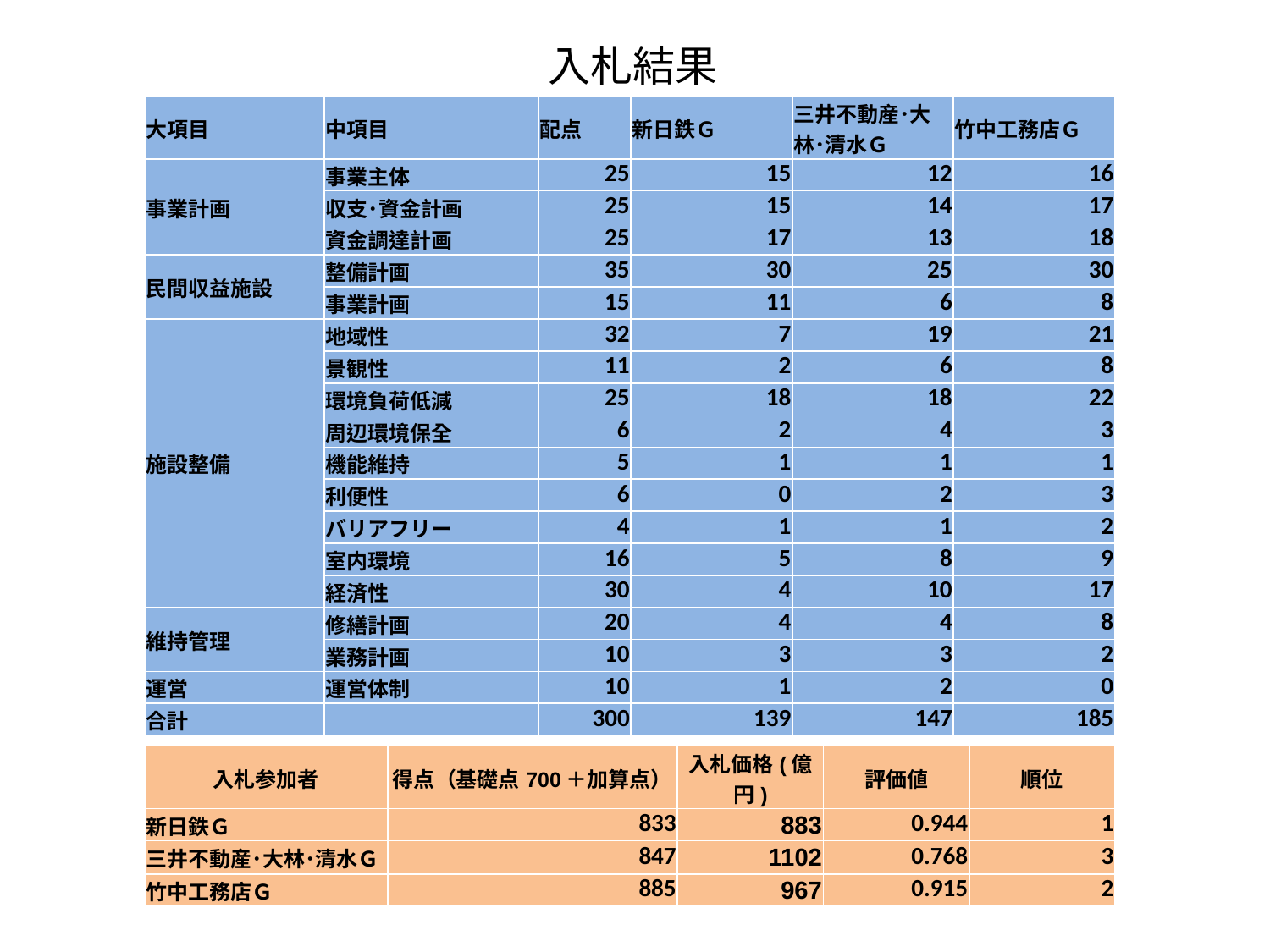

入札結果
| 大項目 | 中項目 | 配点 | 新日鉄Ｇ | 三井不動産･大林･清水Ｇ | 竹中工務店Ｇ |
| --- | --- | --- | --- | --- | --- |
| 事業計画 | 事業主体 | 25 | 15 | 12 | 16 |
|  | 収支･資金計画 | 25 | 15 | 14 | 17 |
|  | 資金調達計画 | 25 | 17 | 13 | 18 |
| 民間収益施設 | 整備計画 | 35 | 30 | 25 | 30 |
|  | 事業計画 | 15 | 11 | 6 | 8 |
| 施設整備 | 地域性 | 32 | 7 | 19 | 21 |
|  | 景観性 | 11 | 2 | 6 | 8 |
|  | 環境負荷低減 | 25 | 18 | 18 | 22 |
|  | 周辺環境保全 | 6 | 2 | 4 | 3 |
|  | 機能維持 | 5 | 1 | 1 | 1 |
|  | 利便性 | 6 | 0 | 2 | 3 |
|  | バリアフリー | 4 | 1 | 1 | 2 |
|  | 室内環境 | 16 | 5 | 8 | 9 |
|  | 経済性 | 30 | 4 | 10 | 17 |
| 維持管理 | 修繕計画 | 20 | 4 | 4 | 8 |
|  | 業務計画 | 10 | 3 | 3 | 2 |
| 運営 | 運営体制 | 10 | 1 | 2 | 0 |
| 合計 |  | 300 | 139 | 147 | 185 |
| 入札参加者 | 得点（基礎点700＋加算点） | 入札価格(億円) | 評価値 | 順位 |
| --- | --- | --- | --- | --- |
| 新日鉄Ｇ | 833 | 883 | 0.944 | 1 |
| 三井不動産･大林･清水Ｇ | 847 | 1102 | 0.768 | 3 |
| 竹中工務店Ｇ | 885 | 967 | 0.915 | 2 |